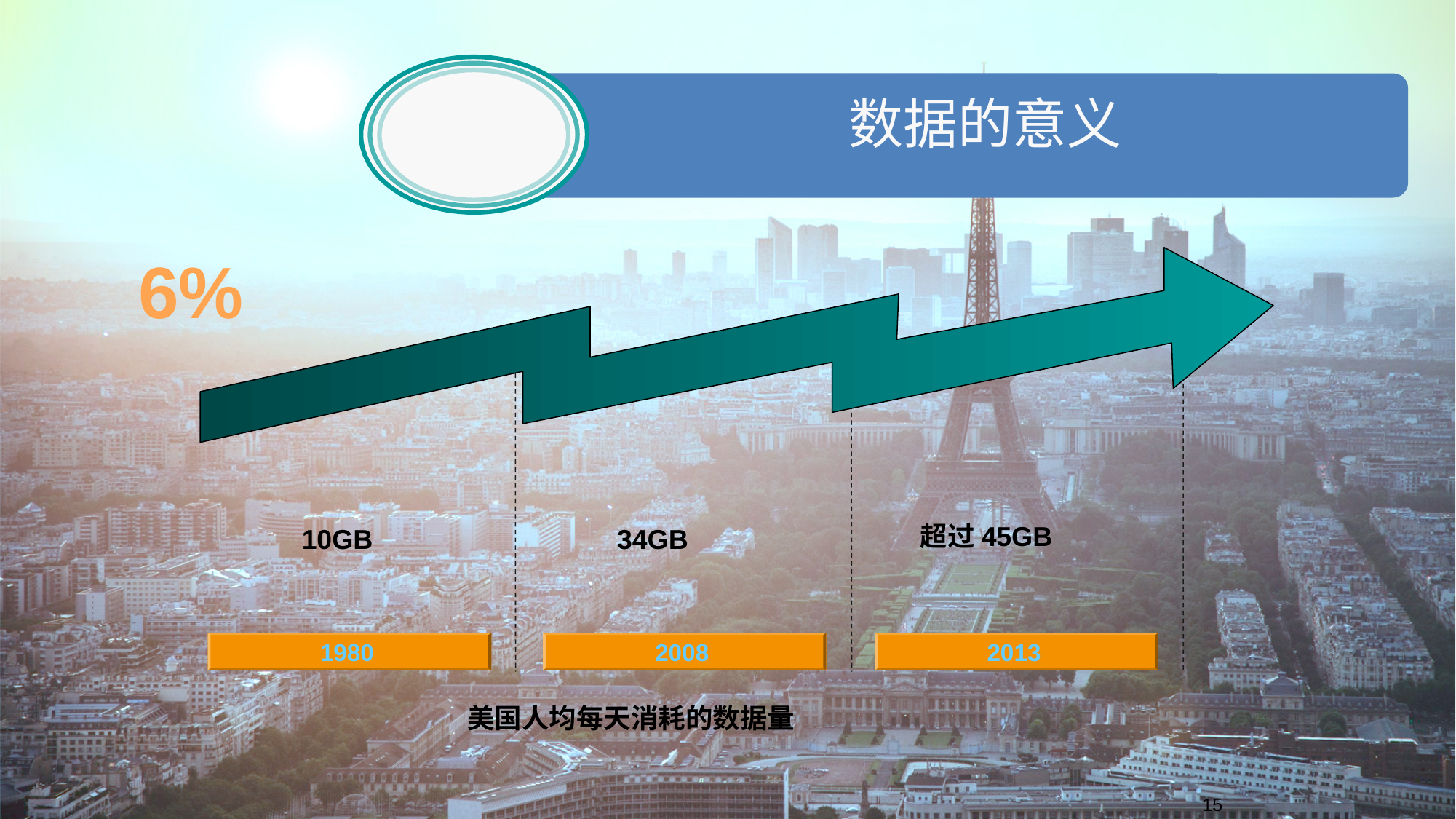

数据的意义
6%

超过45GB
10GB
34GB

1980

2008

2013

美国人均每天消耗的数据量
15